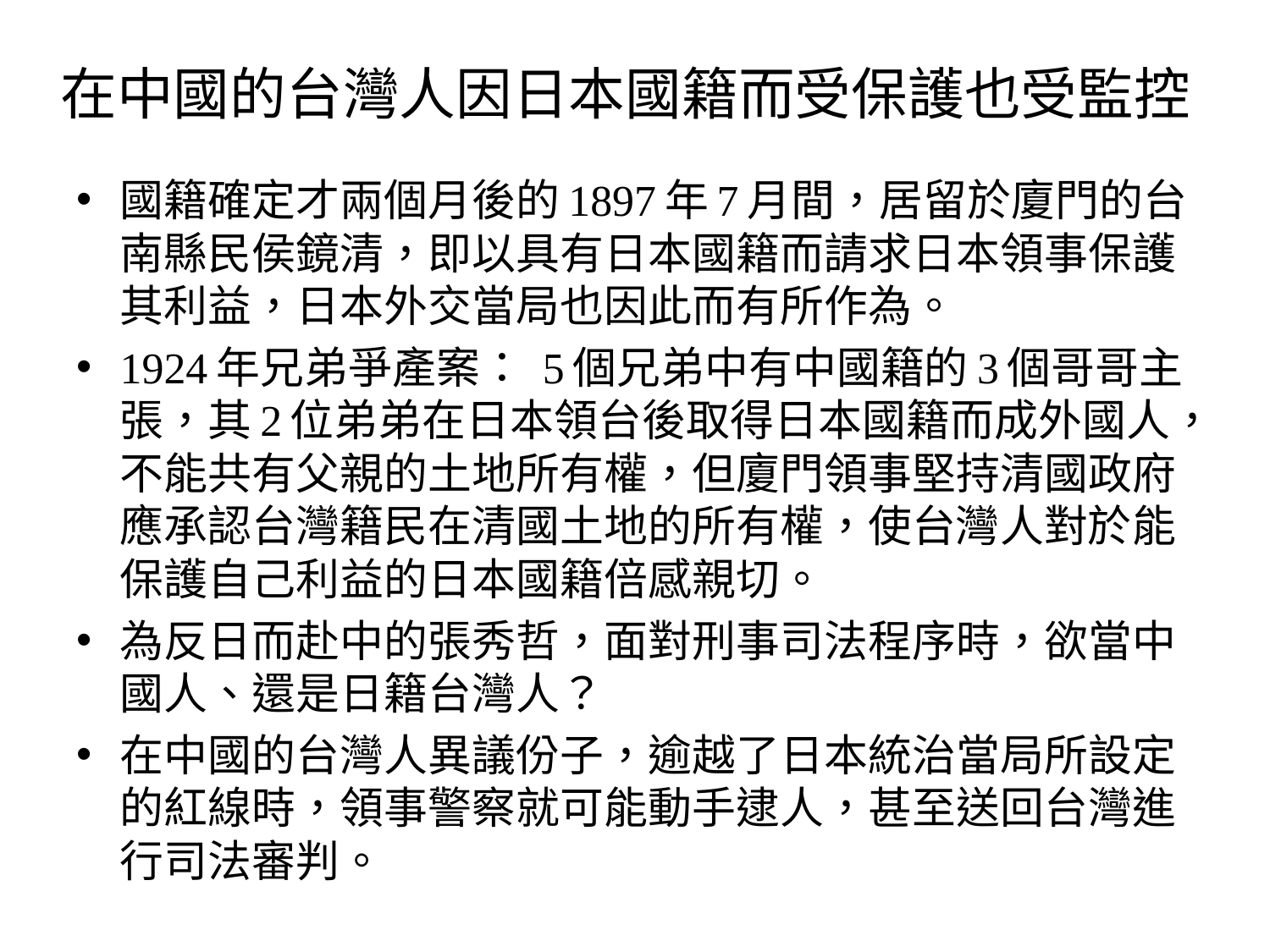

# 在中國的台灣人因日本國籍而受保護也受監控
國籍確定才兩個月後的1897年7月間，居留於廈門的台南縣民侯鏡清，即以具有日本國籍而請求日本領事保護其利益，日本外交當局也因此而有所作為。
1924年兄弟爭產案： 5個兄弟中有中國籍的3個哥哥主張，其2位弟弟在日本領台後取得日本國籍而成外國人，不能共有父親的土地所有權，但廈門領事堅持清國政府應承認台灣籍民在清國土地的所有權，使台灣人對於能保護自己利益的日本國籍倍感親切。
為反日而赴中的張秀哲，面對刑事司法程序時，欲當中國人、還是日籍台灣人？
在中國的台灣人異議份子，逾越了日本統治當局所設定的紅線時，領事警察就可能動手逮人，甚至送回台灣進行司法審判。